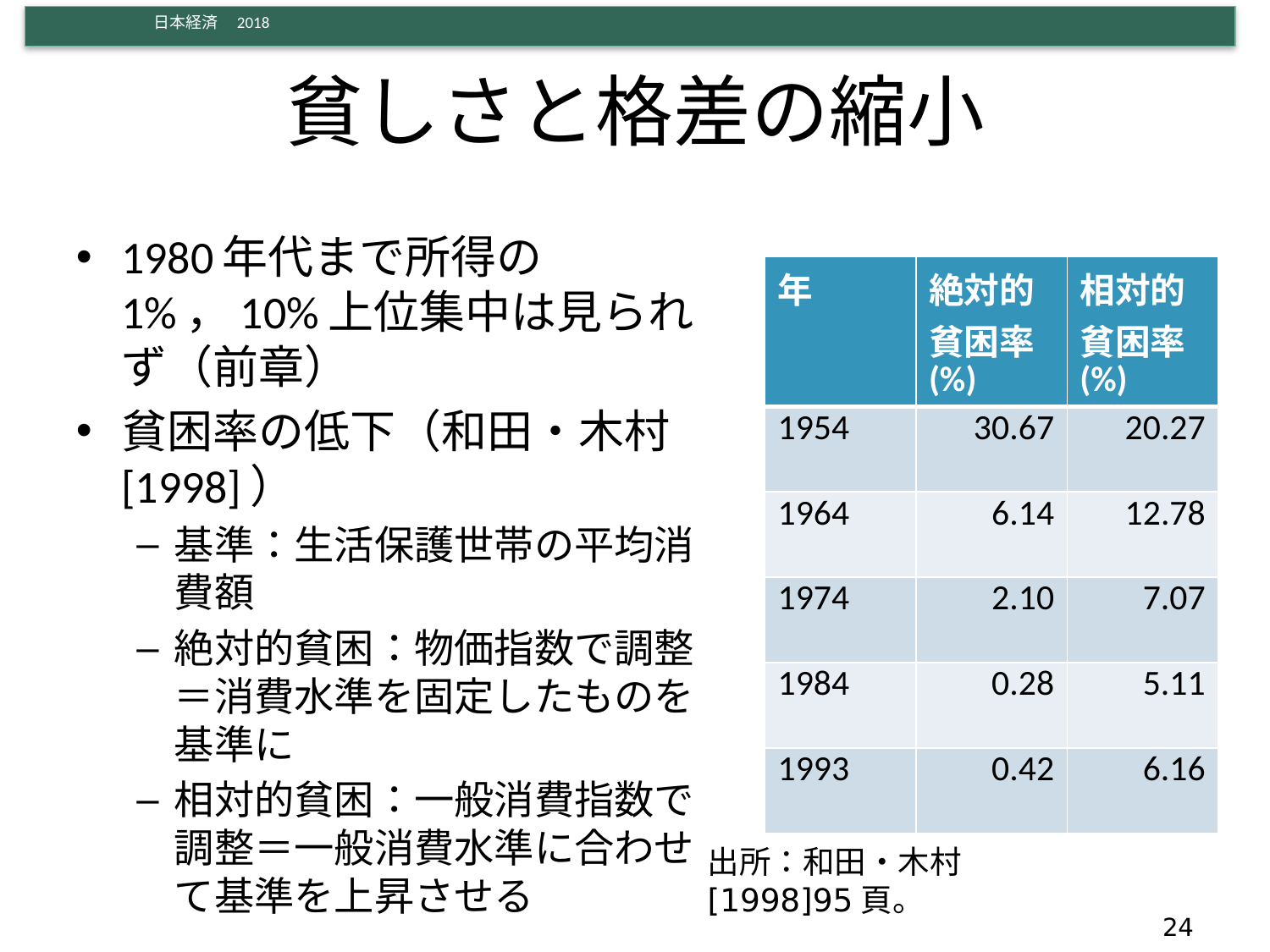

# 貧しさと格差の縮小
1980年代まで所得の1%，10%上位集中は見られず（前章）
貧困率の低下（和田・木村[1998]）
基準：生活保護世帯の平均消費額
絶対的貧困：物価指数で調整＝消費水準を固定したものを基準に
相対的貧困：一般消費指数で調整＝一般消費水準に合わせて基準を上昇させる

| 年 | 絶対的貧困率(%) | 相対的貧困率(%) |
| --- | --- | --- |
| 1954 | 30.67 | 20.27 |
| 1964 | 6.14 | 12.78 |
| 1974 | 2.10 | 7.07 |
| 1984 | 0.28 | 5.11 |
| 1993 | 0.42 | 6.16 |
出所：和田・木村[1998]95頁。
24